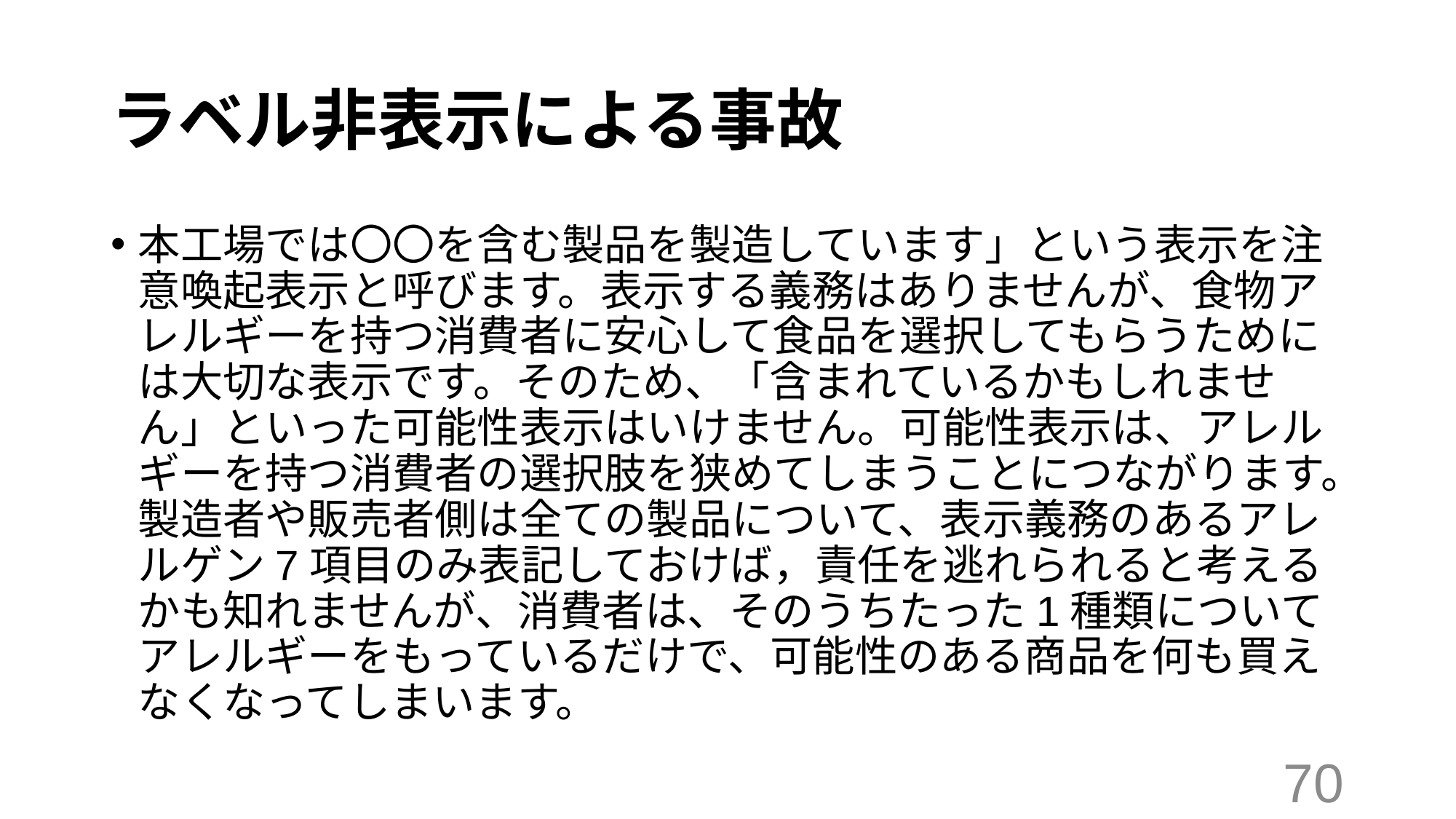

# ラベル非表示による事故
本工場では〇〇を含む製品を製造しています」という表示を注意喚起表示と呼びます。表示する義務はありませんが、食物アレルギーを持つ消費者に安心して食品を選択してもらうためには大切な表示です。そのため、「含まれているかもしれません」といった可能性表示はいけません。可能性表示は、アレルギーを持つ消費者の選択肢を狭めてしまうことにつながります。製造者や販売者側は全ての製品について、表示義務のあるアレルゲン7項目のみ表記しておけば，責任を逃れられると考えるかも知れませんが、消費者は、そのうちたった1種類についてアレルギーをもっているだけで、可能性のある商品を何も買えなくなってしまいます。

70